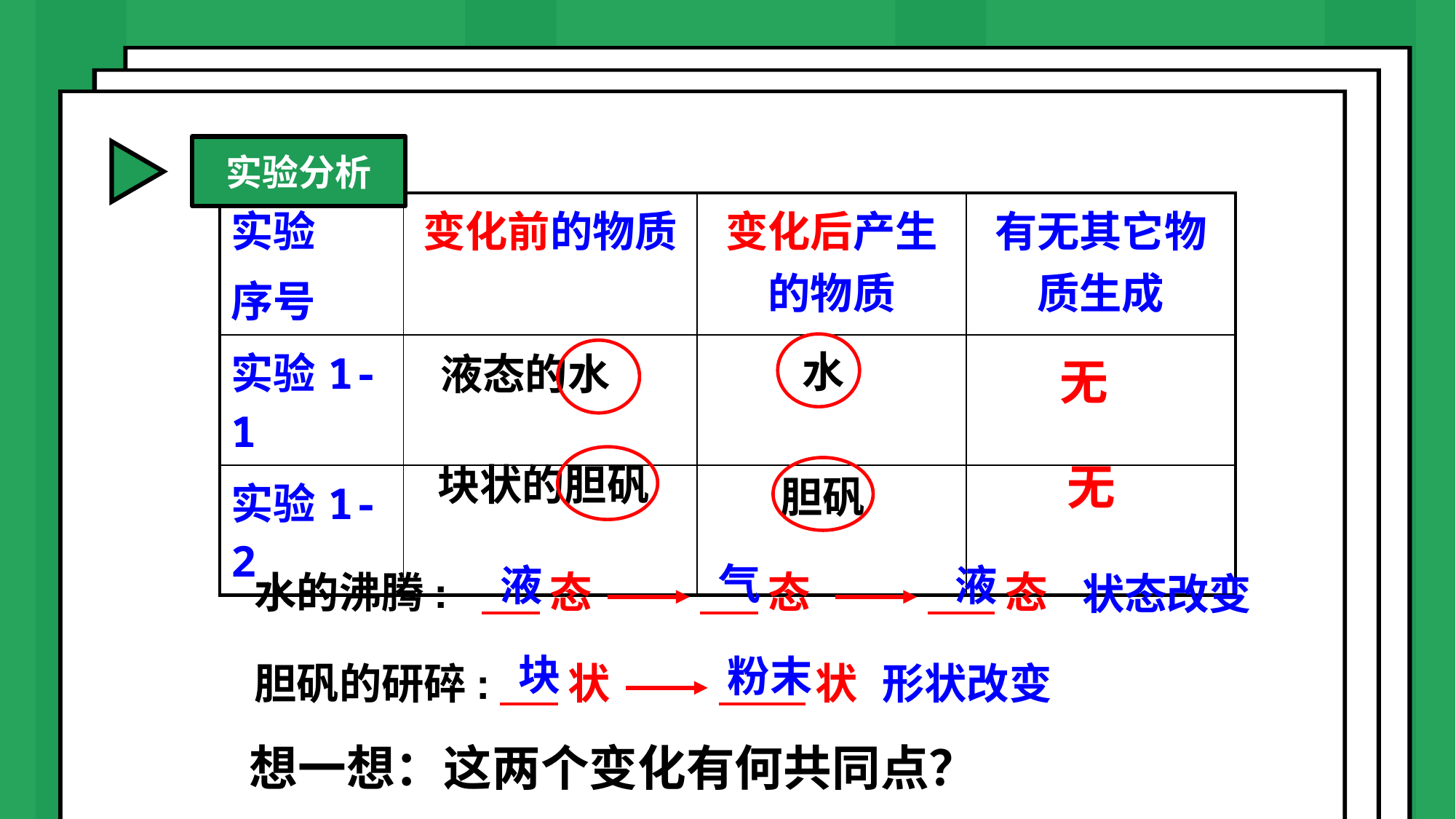

实验分析

| 实验 序号 | 变化前的物质 | 变化后产生的物质 | 有无其它物质生成 |
| --- | --- | --- | --- |
| 实验1-1 |  |  |  |
| 实验1-2 |  |  |  |

水
液态的水
无

无
块状的胆矾

胆矾
气
液
液
水的沸腾:
      态
      态
       态
状态改变
块
粉末
胆矾的研碎:
      状
         状
形状改变
想一想：这两个变化有何共同点？